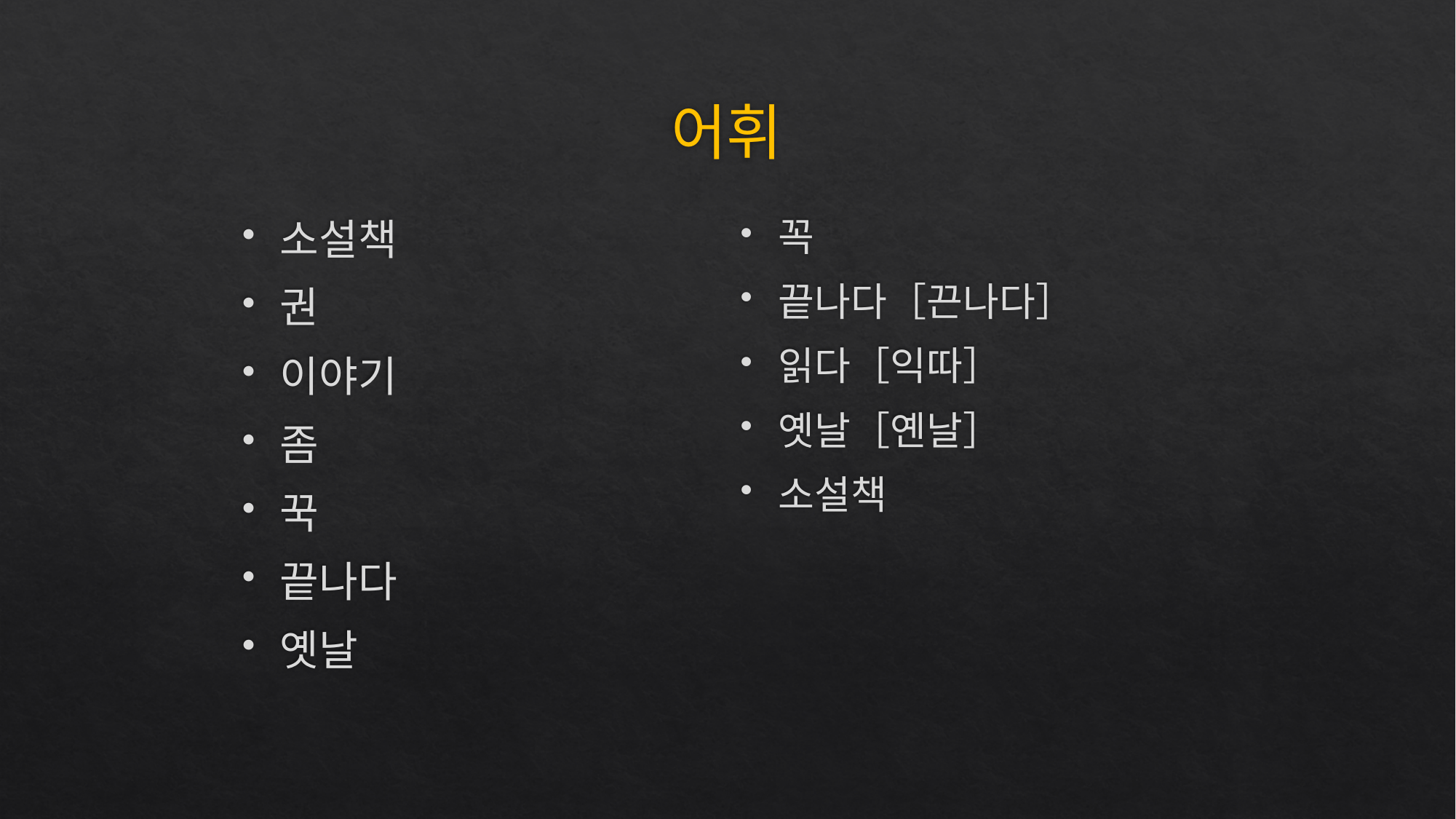

# 어휘
꼭
끝나다［끈나다］
읽다［익따］
옛날［옌날］
소설책

소설책
권
이야기
좀
꾹
끝나다
옛날